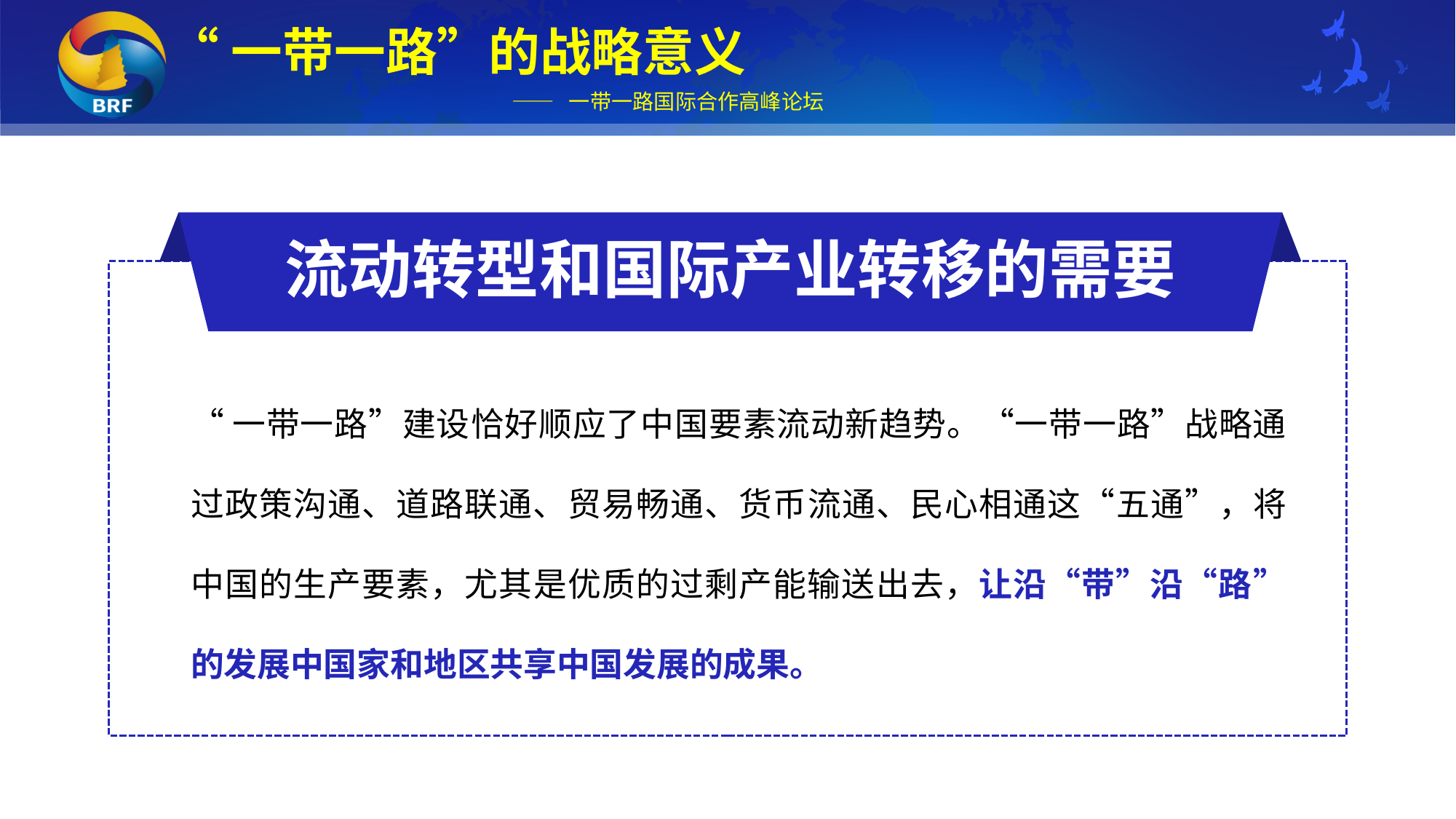

“一带一路”的战略意义
——  一带一路国际合作高峰论坛

流动转型和国际产业转移的需要

“一带一路”建设恰好顺应了中国要素流动新趋势。“一带一路”战略通过政策沟通、道路联通、贸易畅通、货币流通、民心相通这“五通”，将中国的生产要素，尤其是优质的过剩产能输送出去，让沿“带”沿“路”的发展中国家和地区共享中国发展的成果。